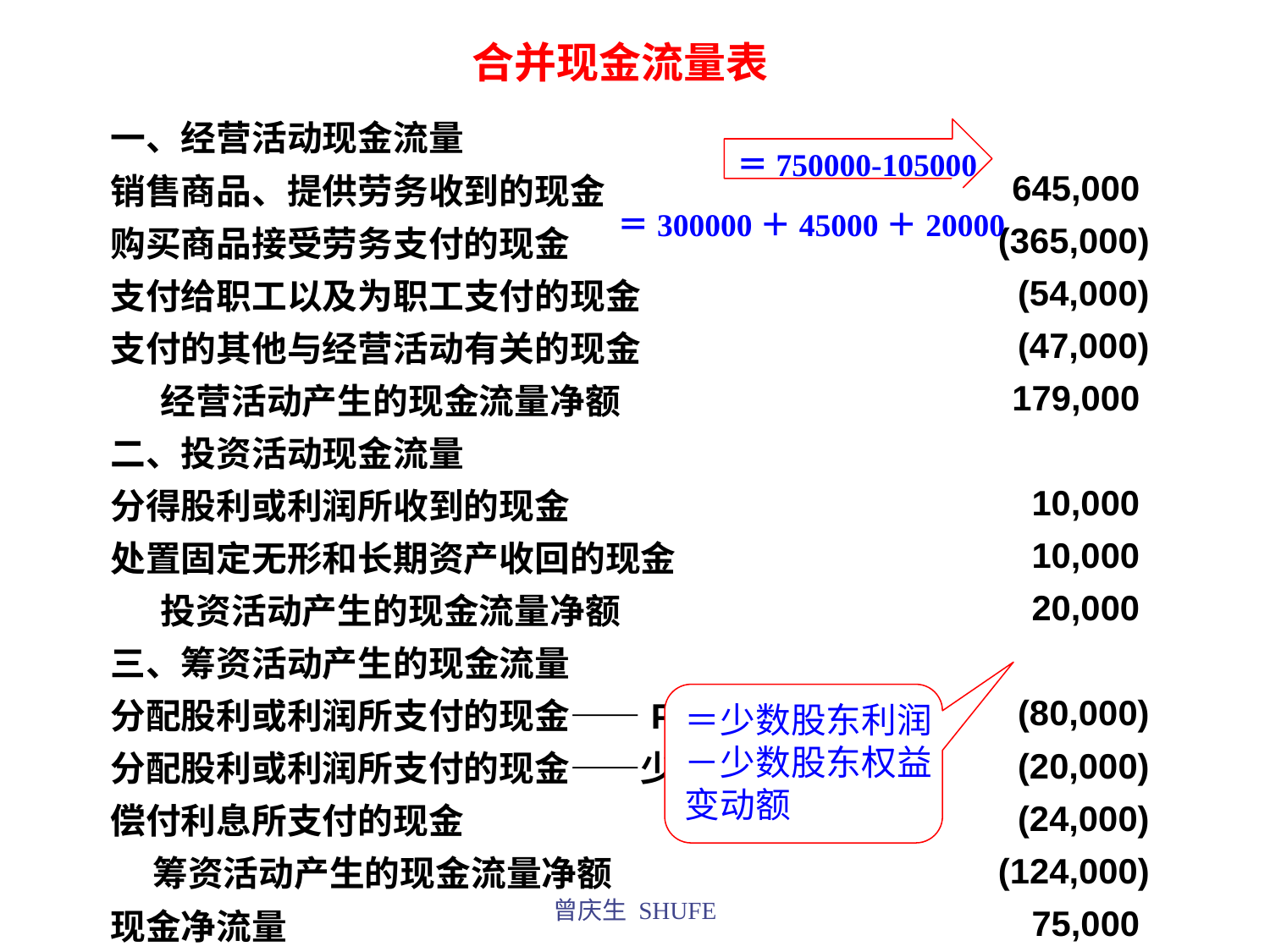

合并现金流量表
| 一、经营活动现金流量 |  |
| --- | --- |
| 销售商品、提供劳务收到的现金 | 645,000 |
| 购买商品接受劳务支付的现金 | (365,000) |
| 支付给职工以及为职工支付的现金 | (54,000) |
| 支付的其他与经营活动有关的现金 | (47,000) |
| 经营活动产生的现金流量净额 | 179,000 |
| 二、投资活动现金流量 |  |
| 分得股利或利润所收到的现金 | 10,000 |
| 处置固定无形和长期资产收回的现金 | 10,000 |
| 投资活动产生的现金流量净额 | 20,000 |
| 三、筹资活动产生的现金流量 |  |
| 分配股利或利润所支付的现金——P公司 | (80,000) |
| 分配股利或利润所支付的现金——少数股东股利 | (20,000) |
| 偿付利息所支付的现金 | (24,000) |
| 筹资活动产生的现金流量净额 | (124,000) |
| 现金净流量 | 75,000 |
| 2005年12月31日现金余额 | 180,000 |
| 2006年12月31日现金余额 | 255,000 |
＝750000-105000
＝300000＋45000＋20000
＝少数股东利润
－少数股东权益
变动额
曾庆生 SHUFE